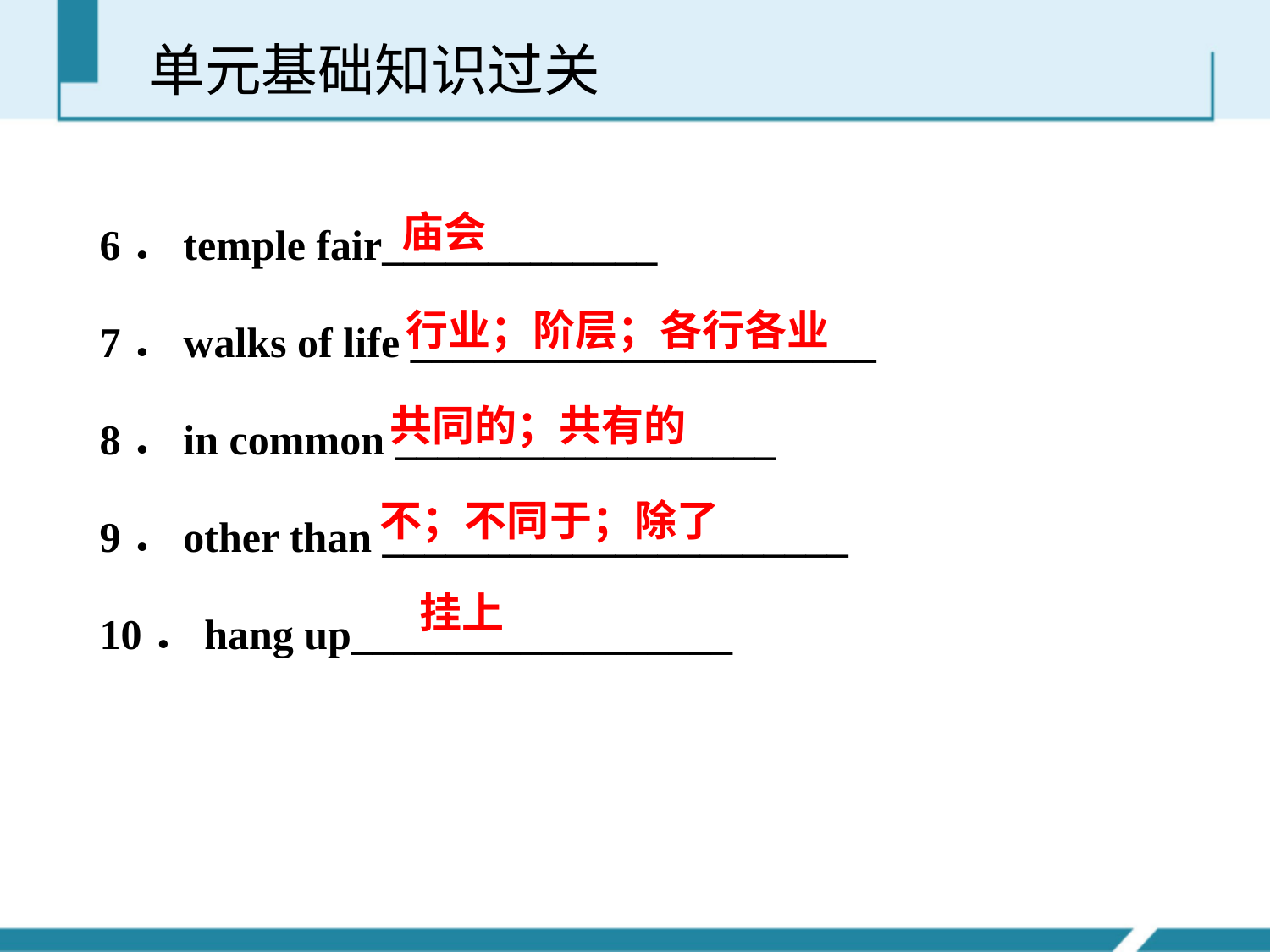

单元基础知识过关
6．temple fair_____________
7．walks of life ______________________
8．in common __________________
9．other than ______________________
10．hang up__________________
庙会
行业；阶层；各行各业
共同的；共有的
不；不同于；除了
挂上